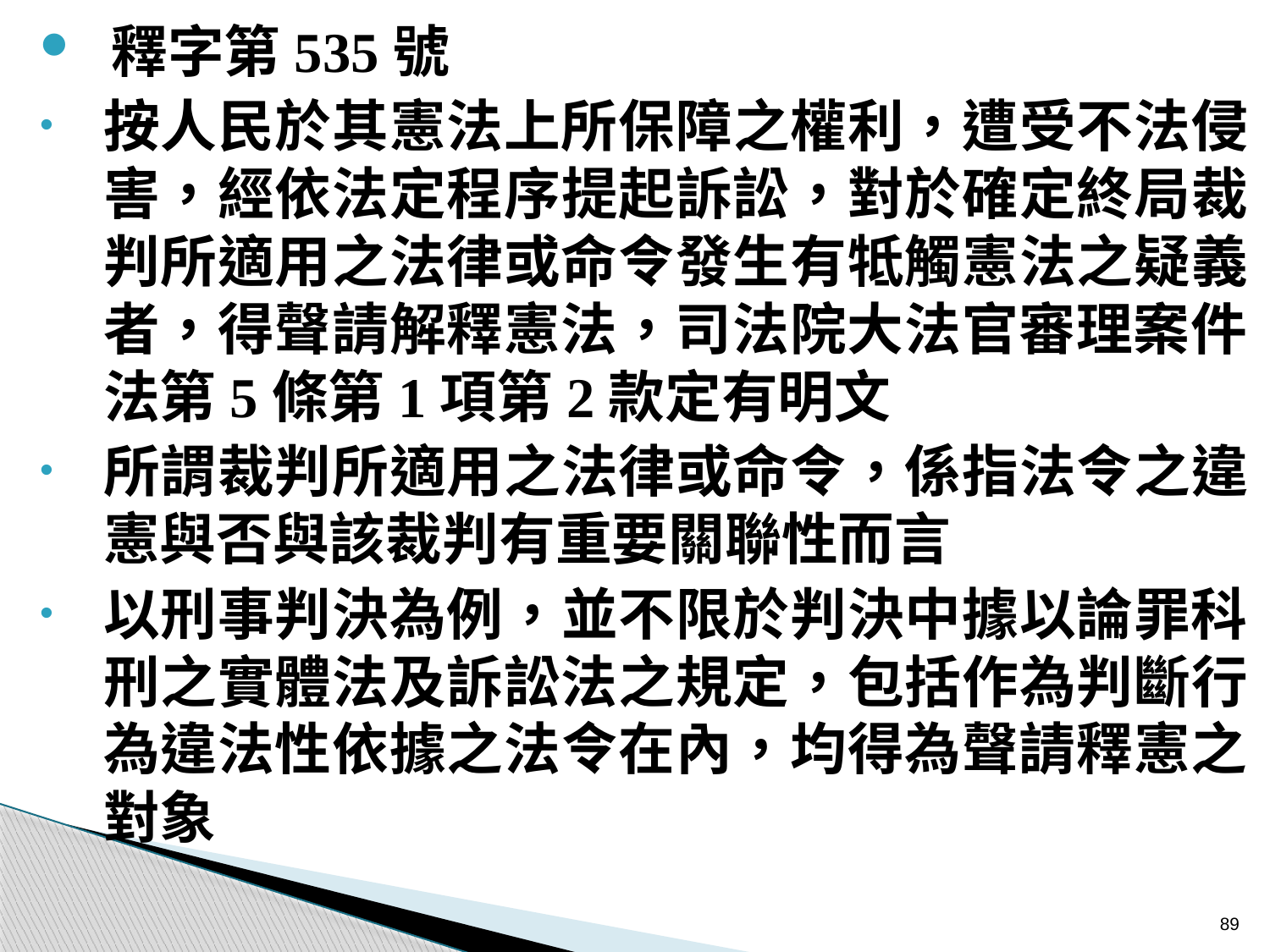

釋字第535號
按人民於其憲法上所保障之權利，遭受不法侵害，經依法定程序提起訴訟，對於確定終局裁判所適用之法律或命令發生有牴觸憲法之疑義者，得聲請解釋憲法，司法院大法官審理案件法第5條第1項第2款定有明文
所謂裁判所適用之法律或命令，係指法令之違憲與否與該裁判有重要關聯性而言
以刑事判決為例，並不限於判決中據以論罪科刑之實體法及訴訟法之規定，包括作為判斷行為違法性依據之法令在內，均得為聲請釋憲之對象

89